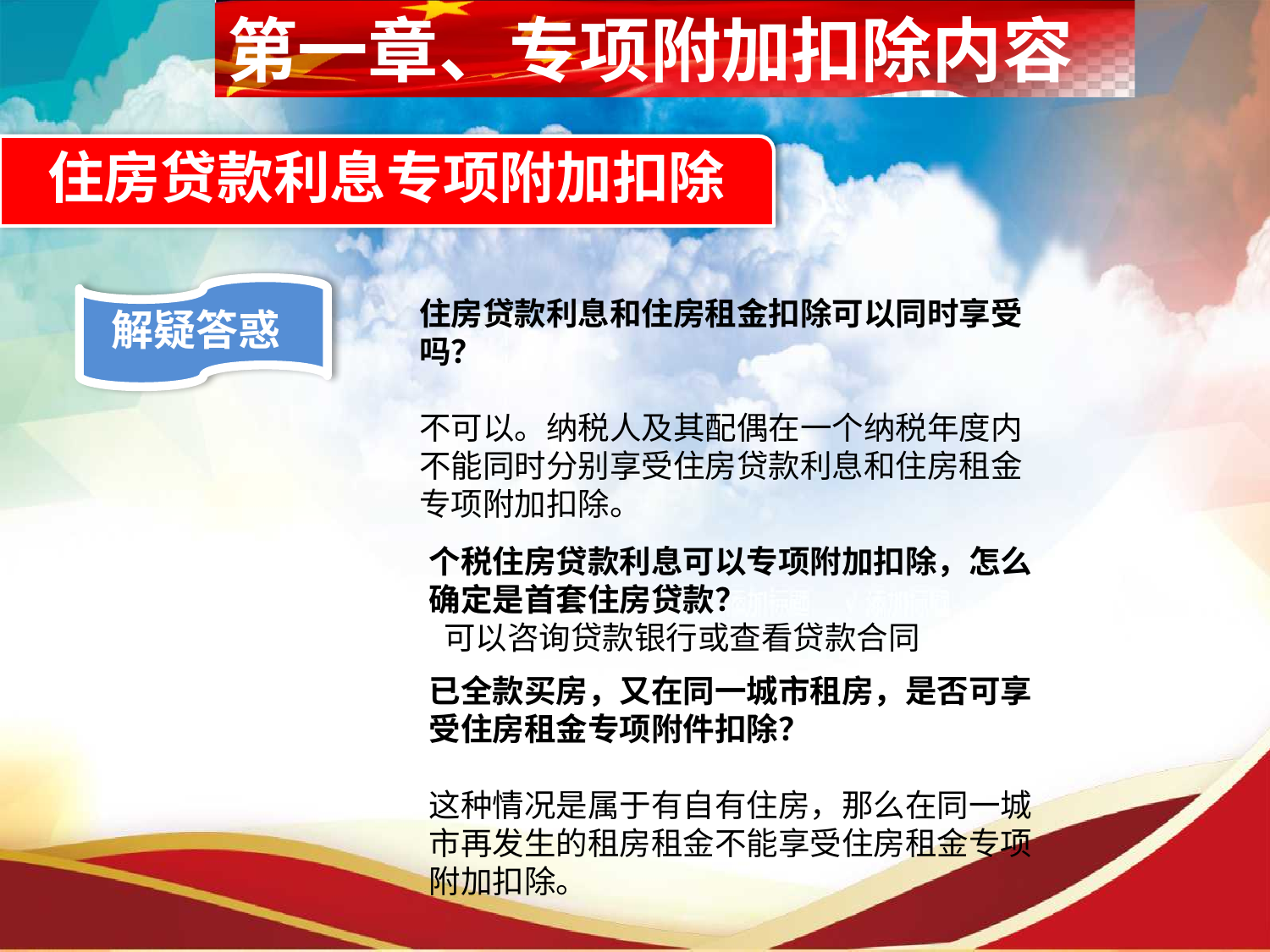

第一章、专项附加扣除内容

住房贷款利息专项附加扣除

住房贷款利息和住房租金扣除可以同时享受吗？

不可以。纳税人及其配偶在一个纳税年度内不能同时分别享受住房贷款利息和住房租金专项附加扣除。
解疑答惑
个税住房贷款利息可以专项附加扣除，怎么确定是首套住房贷款？
 可以咨询贷款银行或查看贷款合同
已全款买房，又在同一城市租房，是否可享受住房租金专项附件扣除？

这种情况是属于有自有住房，那么在同一城市再发生的租房租金不能享受住房租金专项附加扣除。